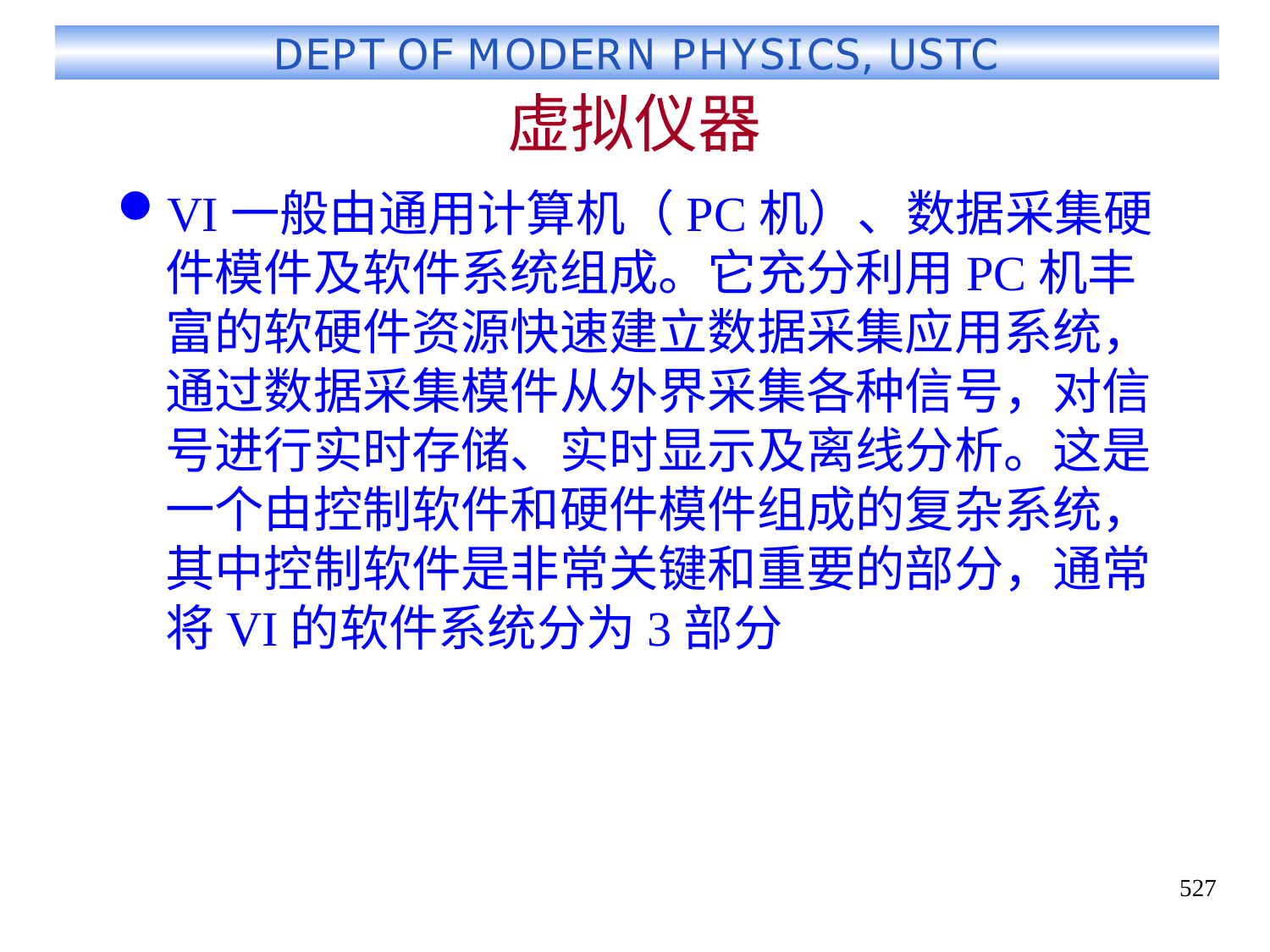

# 虚拟仪器
VI一般由通用计算机（PC机）、数据采集硬件模件及软件系统组成。它充分利用PC机丰富的软硬件资源快速建立数据采集应用系统，通过数据采集模件从外界采集各种信号，对信号进行实时存储、实时显示及离线分析。这是一个由控制软件和硬件模件组成的复杂系统，其中控制软件是非常关键和重要的部分，通常将VI的软件系统分为3部分
527